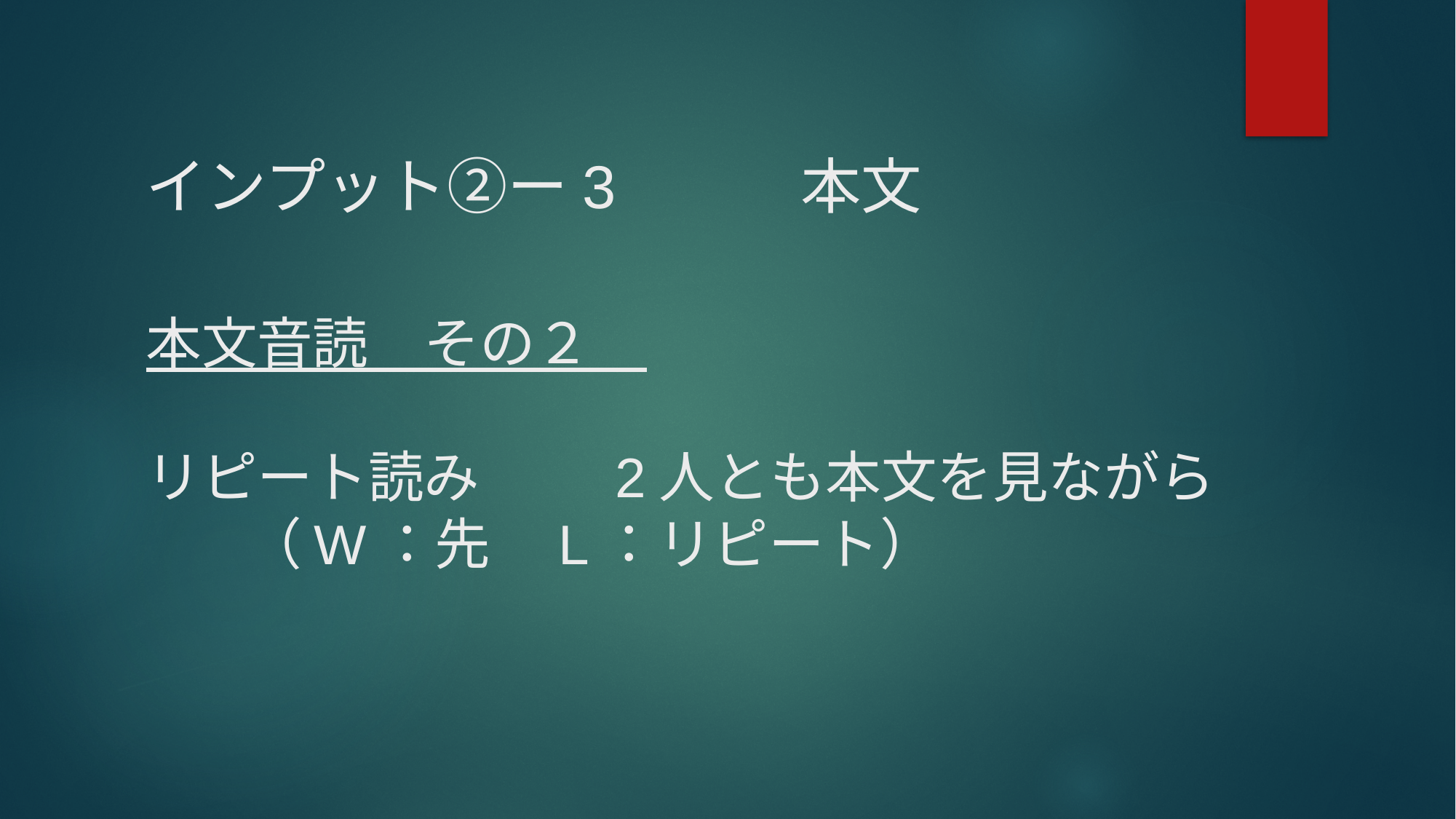

インプット②ー3		本文
# 本文音読　その２　 リピート読み	　2人とも本文を見ながら （W：先　L：リピート）